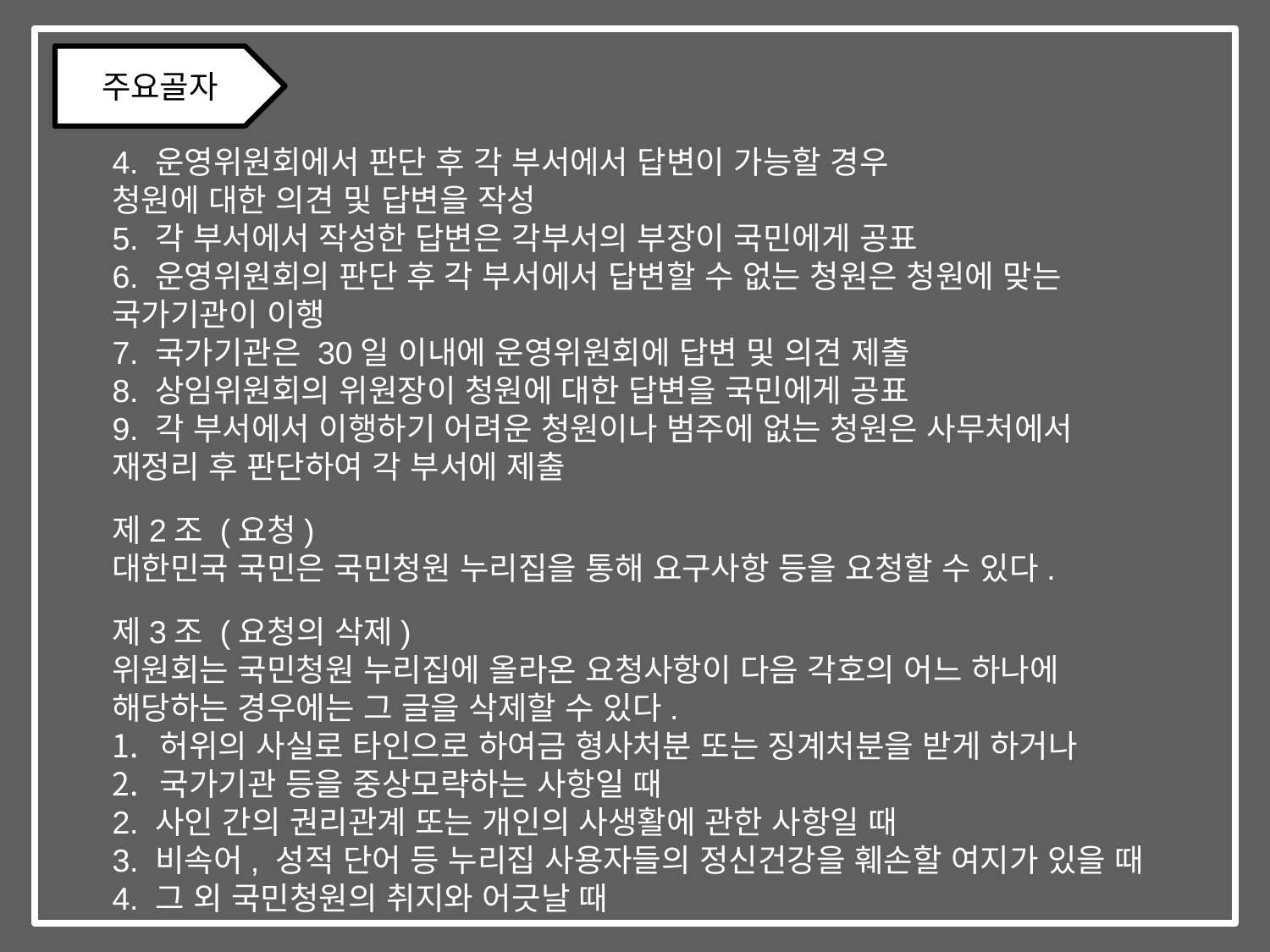

주요골자
4. 운영위원회에서 판단 후 각 부서에서 답변이 가능할 경우
청원에 대한 의견 및 답변을 작성
5. 각 부서에서 작성한 답변은 각부서의 부장이 국민에게 공표
6. 운영위원회의 판단 후 각 부서에서 답변할 수 없는 청원은 청원에 맞는
국가기관이 이행
7. 국가기관은 30일 이내에 운영위원회에 답변 및 의견 제출
8. 상임위원회의 위원장이 청원에 대한 답변을 국민에게 공표
9. 각 부서에서 이행하기 어려운 청원이나 범주에 없는 청원은 사무처에서
재정리 후 판단하여 각 부서에 제출

제2조 (요청)
대한민국 국민은 국민청원 누리집을 통해 요구사항 등을 요청할 수 있다.

제3조 (요청의 삭제)
위원회는 국민청원 누리집에 올라온 요청사항이 다음 각호의 어느 하나에
해당하는 경우에는 그 글을 삭제할 수 있다.
허위의 사실로 타인으로 하여금 형사처분 또는 징계처분을 받게 하거나
국가기관 등을 중상모략하는 사항일 때
2. 사인 간의 권리관계 또는 개인의 사생활에 관한 사항일 때
3. 비속어, 성적 단어 등 누리집 사용자들의 정신건강을 훼손할 여지가 있을 때
4. 그 외 국민청원의 취지와 어긋날 때